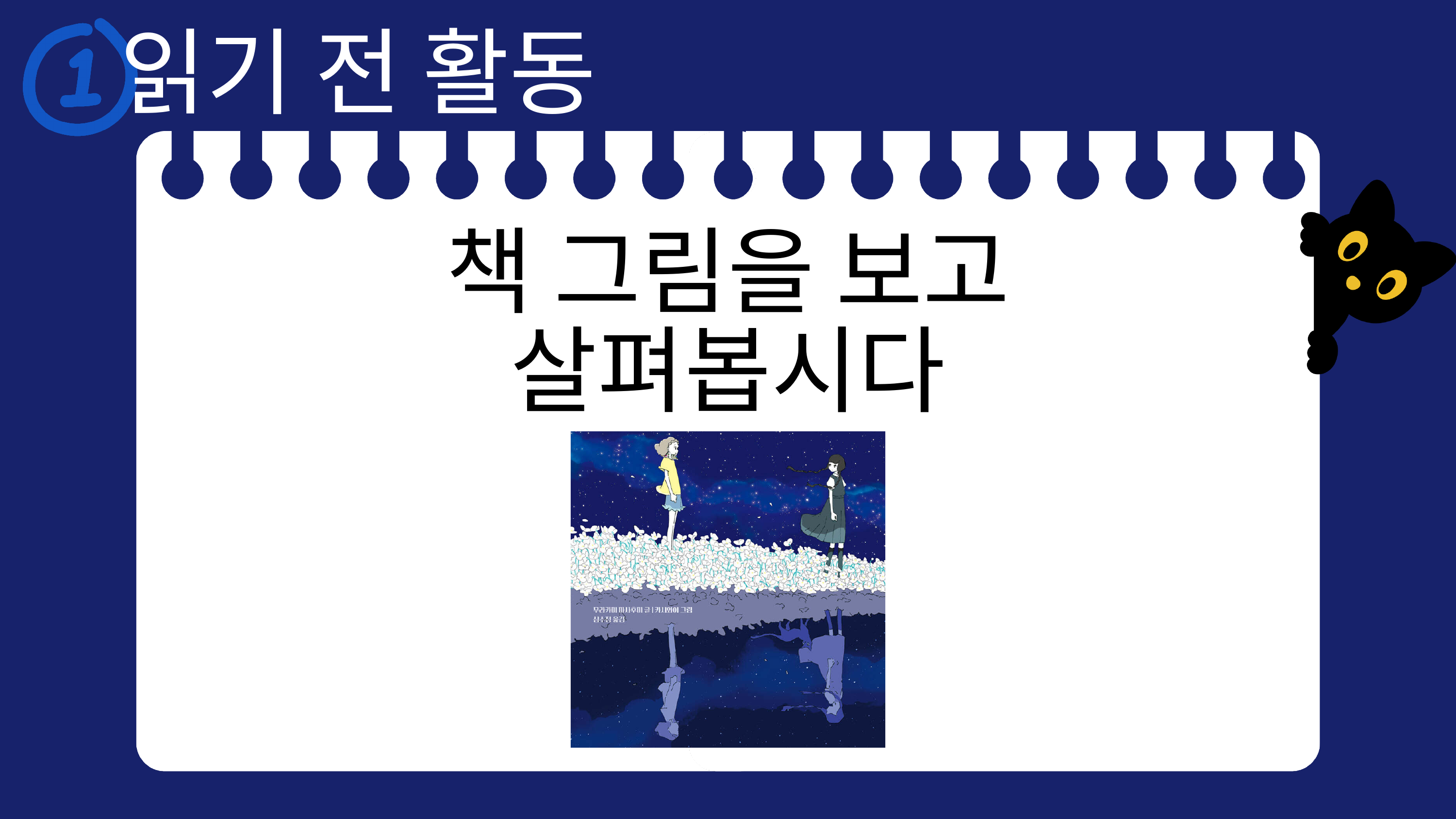

읽기 전 활동

책 그림을 보고 살펴봅시다